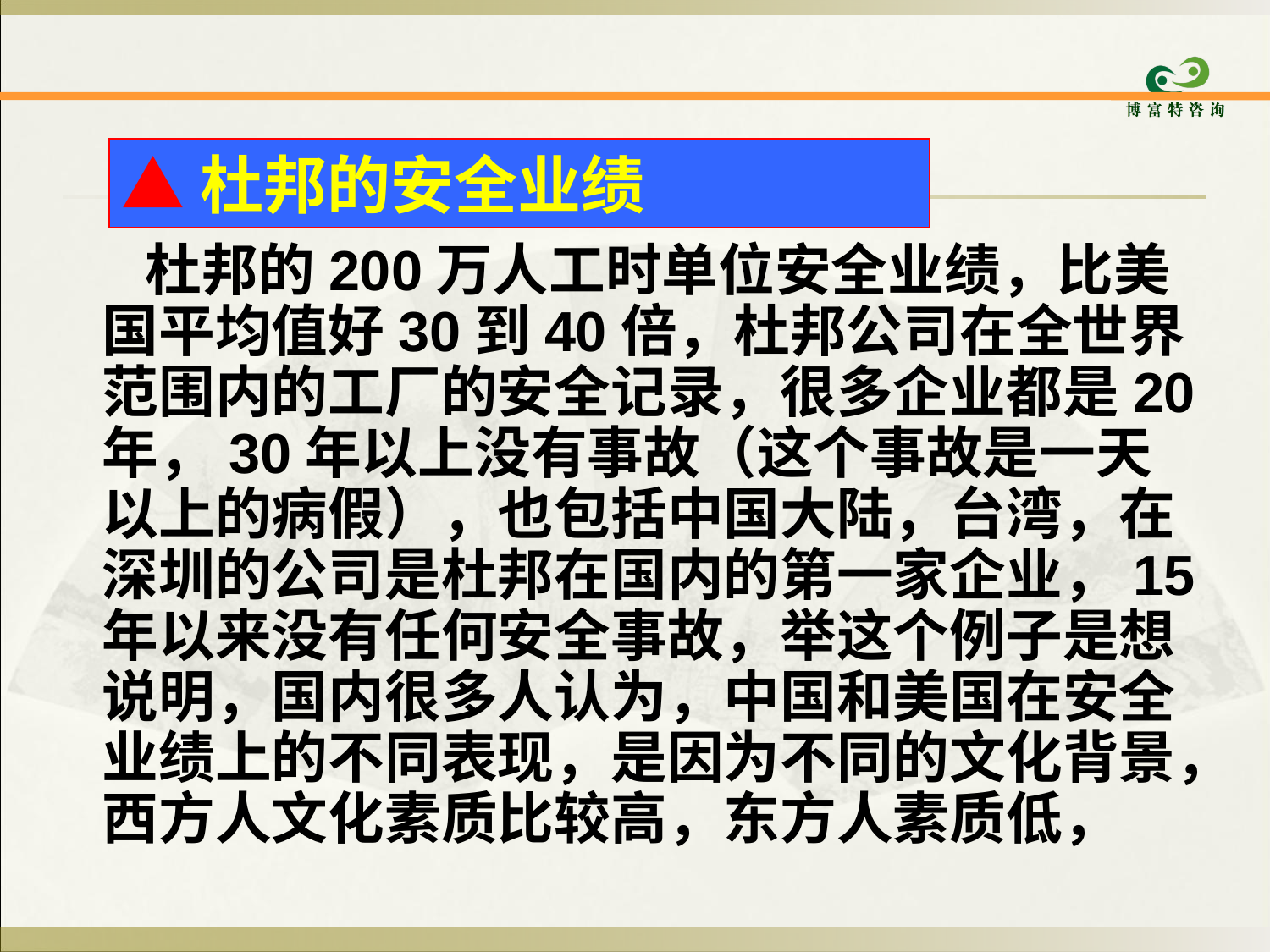

▲杜邦的安全业绩
      杜邦的200万人工时单位安全业绩，比美国平均值好30到40倍，杜邦公司在全世界范围内的工厂的安全记录，很多企业都是20年，30年以上没有事故（这个事故是一天以上的病假），也包括中国大陆，台湾，在深圳的公司是杜邦在国内的第一家企业，15年以来没有任何安全事故，举这个例子是想说明，国内很多人认为，中国和美国在安全业绩上的不同表现，是因为不同的文化背景，西方人文化素质比较高，东方人素质低，